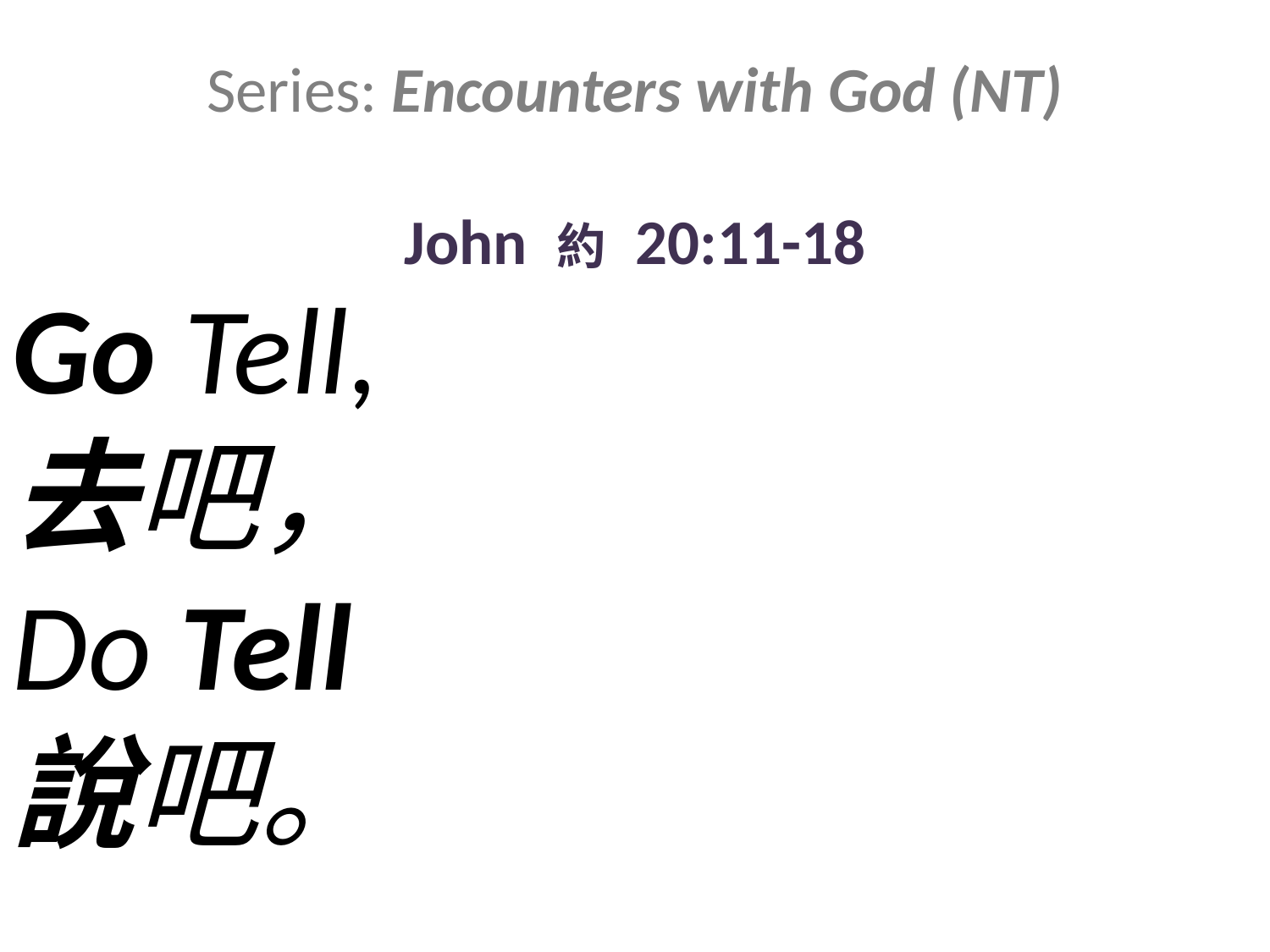

Series: Encounters with God (NT)

John 約 20:11-18
Go Tell,
去吧，
Do Tell
說吧。